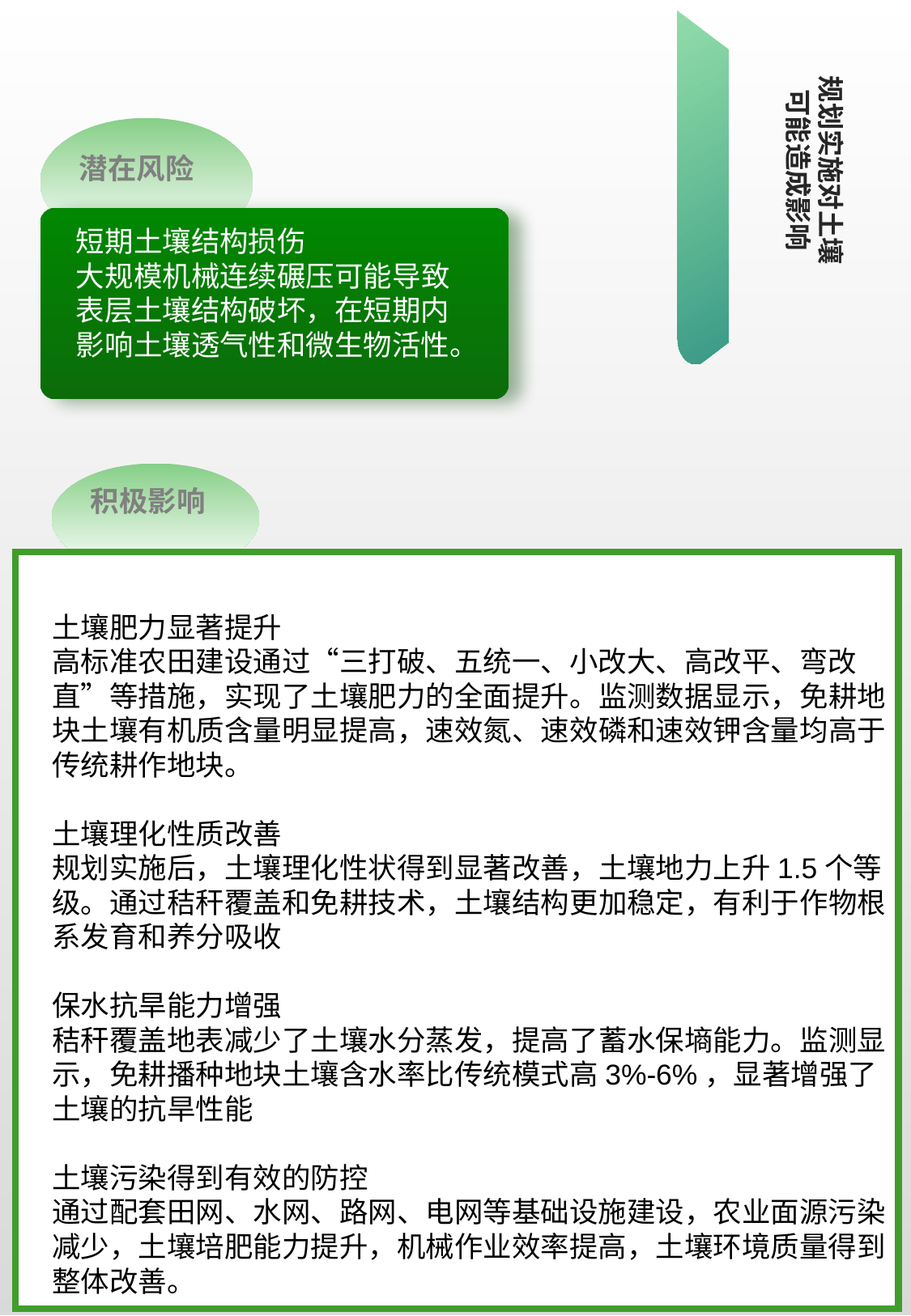

规划实施对土壤
可能造成影响

潜在风险

短期土壤结构损伤
大规模机械连续碾压可能导致表层土壤结构破坏，在短期内影响土壤透气性和微生物活性。

积极影响

土壤肥力显著提升
高标准农田建设通过“三打破、五统一、小改大、高改平、弯改直”等措施，实现了土壤肥力的全面提升。监测数据显示，免耕地块土壤有机质含量明显提高，速效氮、速效磷和速效钾含量均高于传统耕作地块。

土壤理化性质改善
规划实施后，土壤理化性状得到显著改善，土壤地力上升1.5个等级。通过秸秆覆盖和免耕技术，土壤结构更加稳定，有利于作物根系发育和养分吸收

保水抗旱能力增强
秸秆覆盖地表减少了土壤水分蒸发，提高了蓄水保墒能力。监测显示，免耕播种地块土壤含水率比传统模式高3%-6%，显著增强了土壤的抗旱性能

土壤污染得到有效的防控
通过配套田网、水网、路网、电网等基础设施建设，农业面源污染减少，土壤培肥能力提升，机械作业效率提高，土壤环境质量得到整体改善。